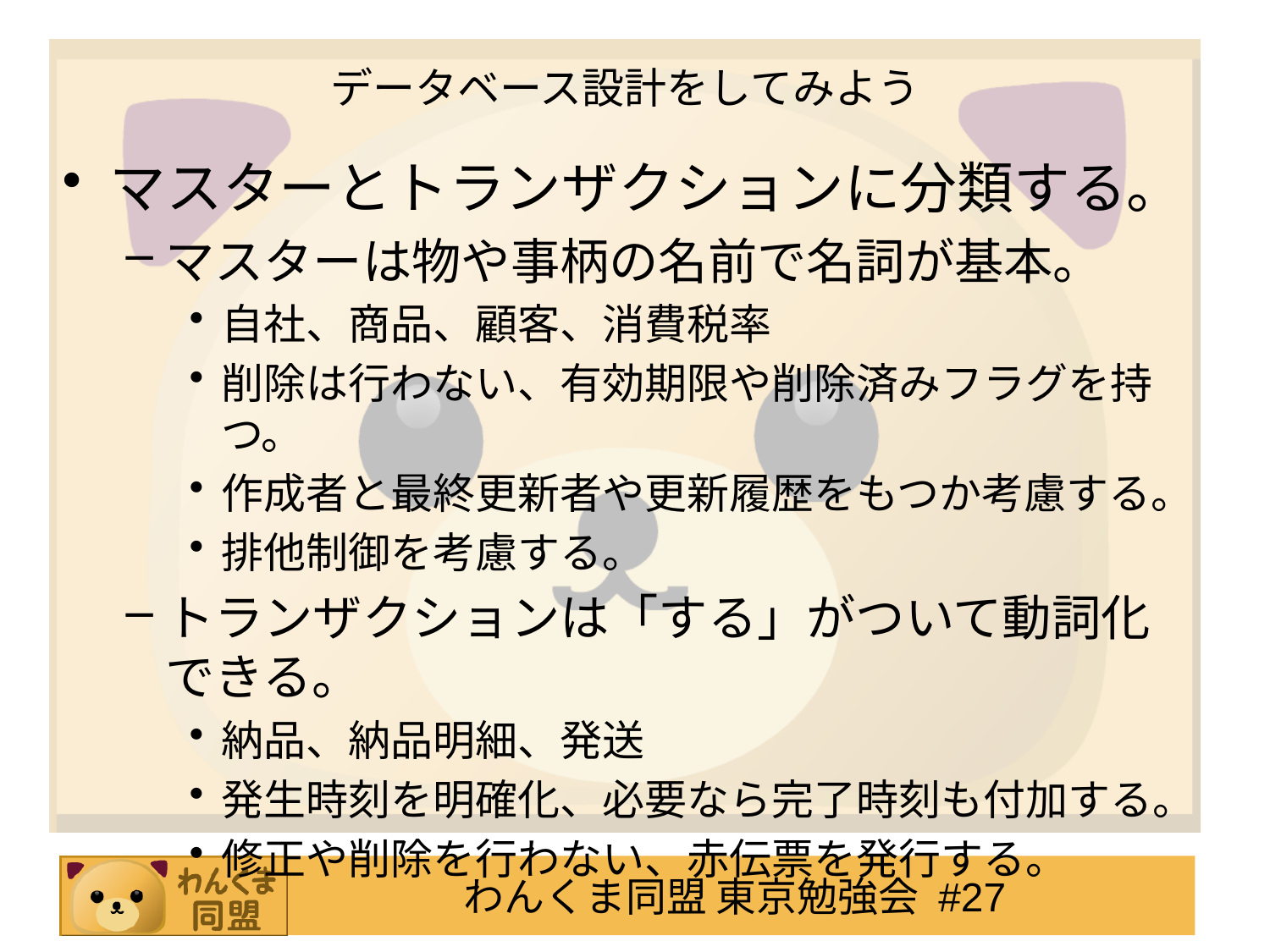

# データベース設計をしてみよう
マスターとトランザクションに分類する。
マスターは物や事柄の名前で名詞が基本。
自社、商品、顧客、消費税率
削除は行わない、有効期限や削除済みフラグを持つ。
作成者と最終更新者や更新履歴をもつか考慮する。
排他制御を考慮する。
トランザクションは「する」がついて動詞化できる。
納品、納品明細、発送
発生時刻を明確化、必要なら完了時刻も付加する。
修正や削除を行わない、赤伝票を発行する。